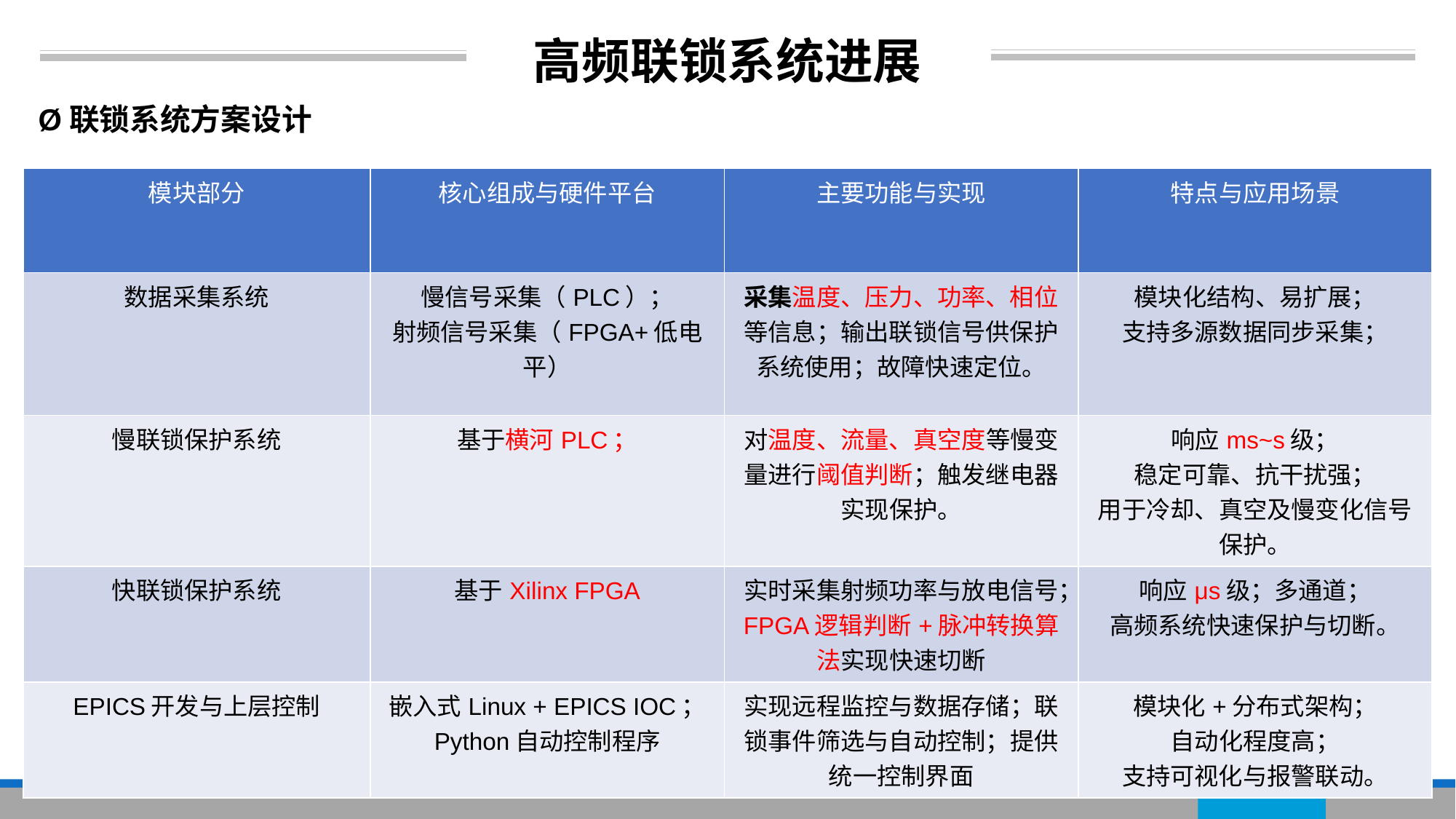

# 高频联锁系统进展
Ø联锁系统方案设计
| 模块部分 | 核心组成与硬件平台 | 主要功能与实现 | 特点与应用场景 |
| --- | --- | --- | --- |
| 数据采集系统 | 慢信号采集（PLC）； 射频信号采集（FPGA+低电平） | 采集温度、压力、功率、相位等信息；输出联锁信号供保护系统使用；故障快速定位。 | 模块化结构、易扩展； 支持多源数据同步采集； |
| 慢联锁保护系统 | 基于横河PLC； | 对温度、流量、真空度等慢变量进行阈值判断；触发继电器实现保护。 | 响应ms~s级； 稳定可靠、抗干扰强； 用于冷却、真空及慢变化信号保护。 |
| 快联锁保护系统 | 基于Xilinx FPGA | 实时采集射频功率与放电信号；FPGA逻辑判断+脉冲转换算法实现快速切断 | 响应μs级；多通道； 高频系统快速保护与切断。 |
| EPICS开发与上层控制 | 嵌入式Linux + EPICS IOC； Python自动控制程序 | 实现远程监控与数据存储；联锁事件筛选与自动控制；提供统一控制界面 | 模块化+分布式架构； 自动化程度高； 支持可视化与报警联动。 |